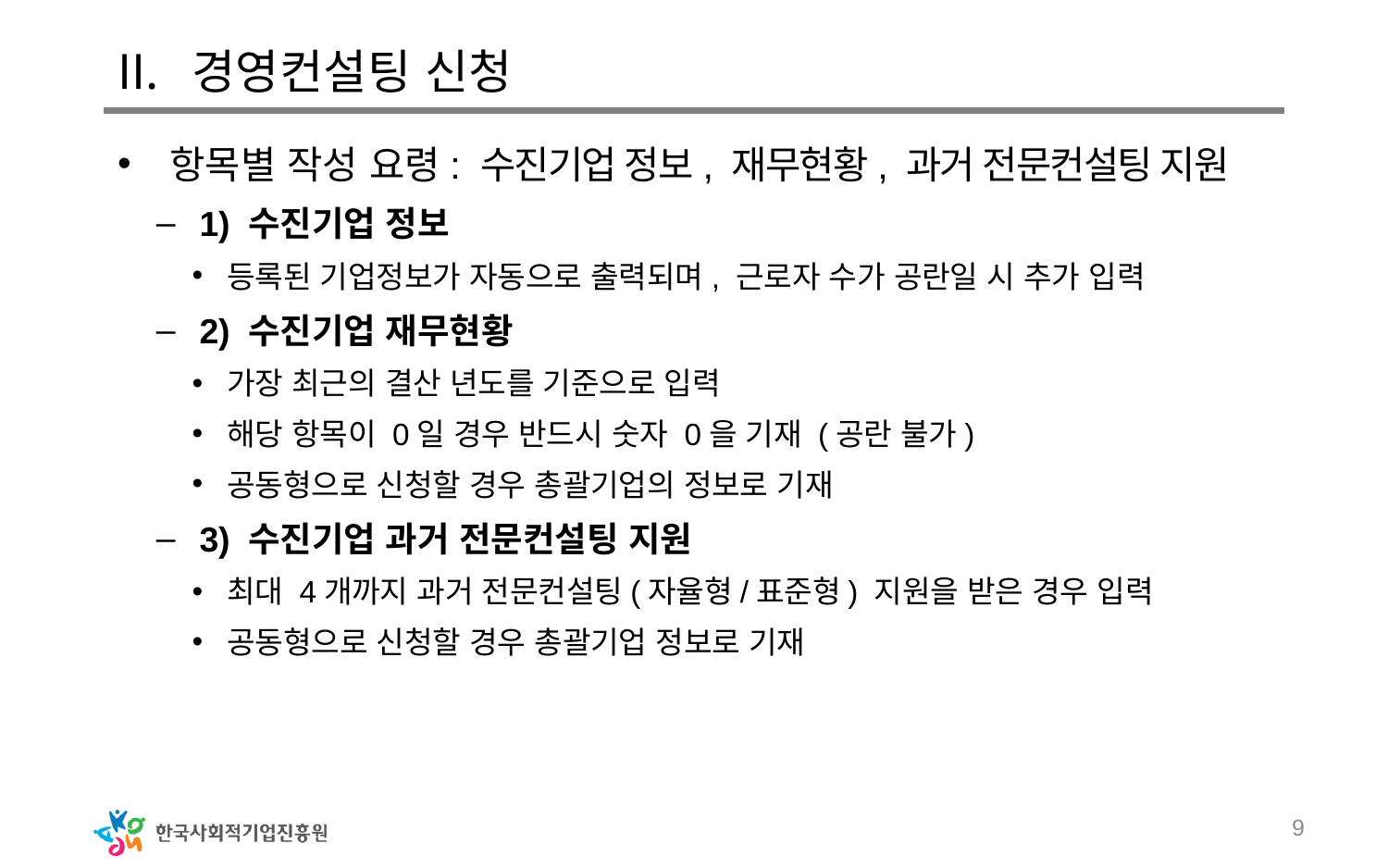

# 경영컨설팅 신청
항목별 작성 요령: 수진기업 정보, 재무현황, 과거 전문컨설팅 지원
1) 수진기업 정보
등록된 기업정보가 자동으로 출력되며, 근로자 수가 공란일 시 추가 입력
2) 수진기업 재무현황
가장 최근의 결산 년도를 기준으로 입력
해당 항목이 0일 경우 반드시 숫자 0을 기재 (공란 불가)
공동형으로 신청할 경우 총괄기업의 정보로 기재
3) 수진기업 과거 전문컨설팅 지원
최대 4개까지 과거 전문컨설팅(자율형/표준형) 지원을 받은 경우 입력
공동형으로 신청할 경우 총괄기업 정보로 기재
9